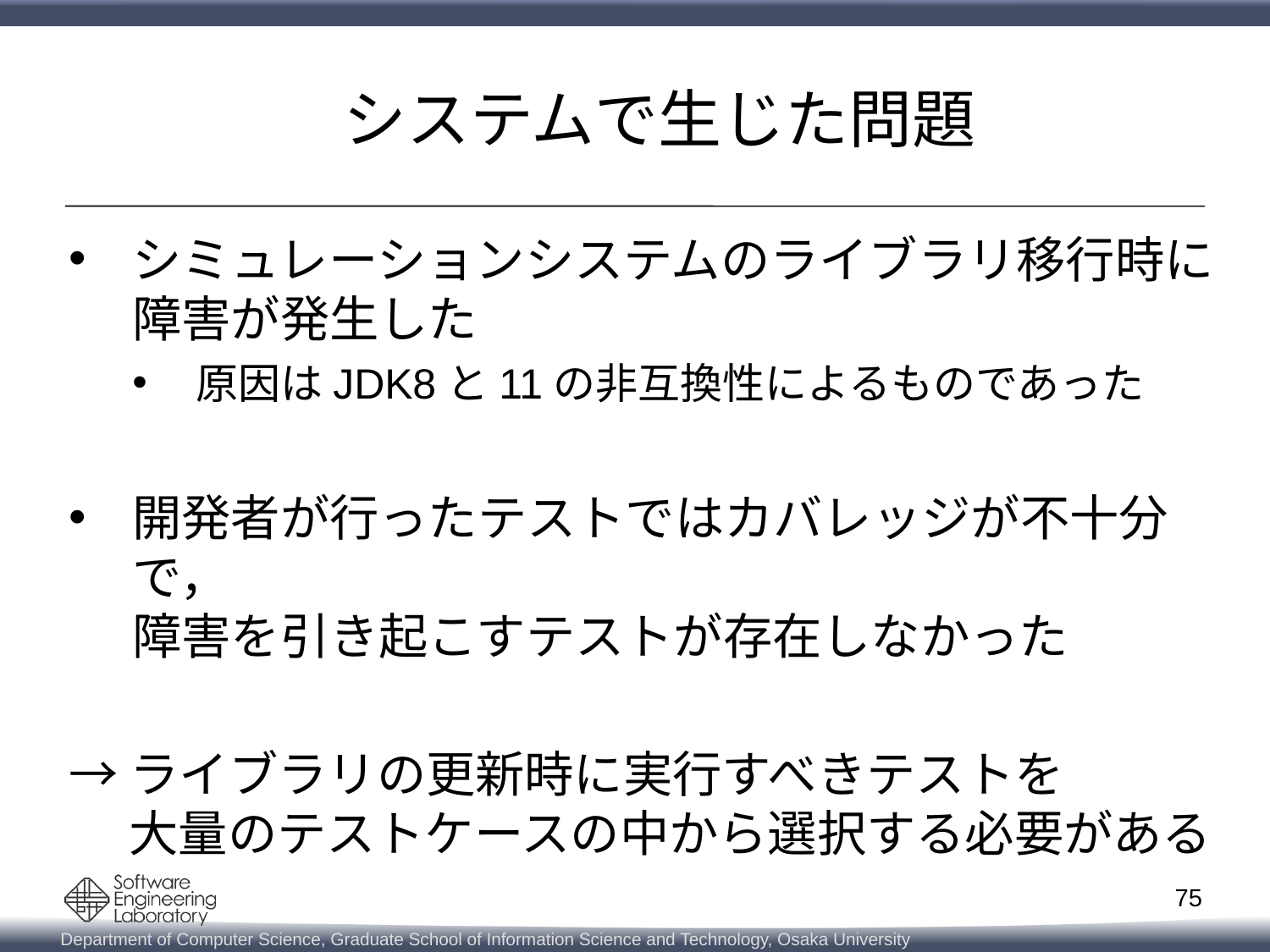

システムで生じた問題
シミュレーションシステムのライブラリ移行時に
障害が発生した
原因はJDK8と11の非互換性によるものであった

開発者が行ったテストではカバレッジが不十分で，
障害を引き起こすテストが存在しなかった

→ライブラリの更新時に実行すべきテストを
　 大量のテストケースの中から選択する必要がある
75